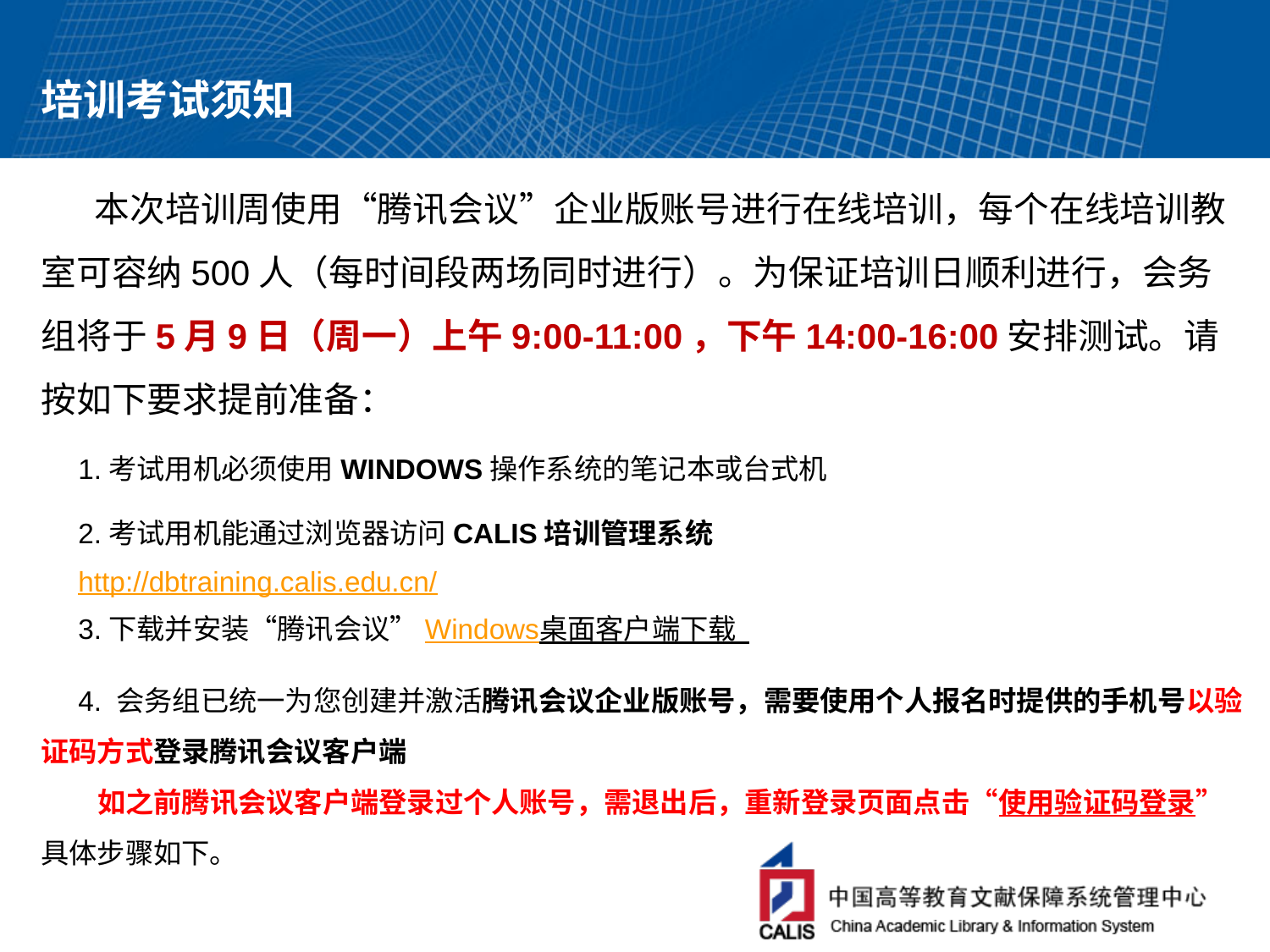

培训考试须知
 本次培训周使用“腾讯会议”企业版账号进行在线培训，每个在线培训教室可容纳500人（每时间段两场同时进行）。为保证培训日顺利进行，会务组将于5月9日（周一）上午9:00-11:00，下午14:00-16:00安排测试。请按如下要求提前准备：
1.考试用机必须使用WINDOWS操作系统的笔记本或台式机
2.考试用机能通过浏览器访问CALIS培训管理系统
http://dbtraining.calis.edu.cn/
3.下载并安装“腾讯会议”Windows桌面客户端下载
4. 会务组已统一为您创建并激活腾讯会议企业版账号，需要使用个人报名时提供的手机号以验证码方式登录腾讯会议客户端
  如之前腾讯会议客户端登录过个人账号，需退出后，重新登录页面点击“使用验证码登录” 具体步骤如下。